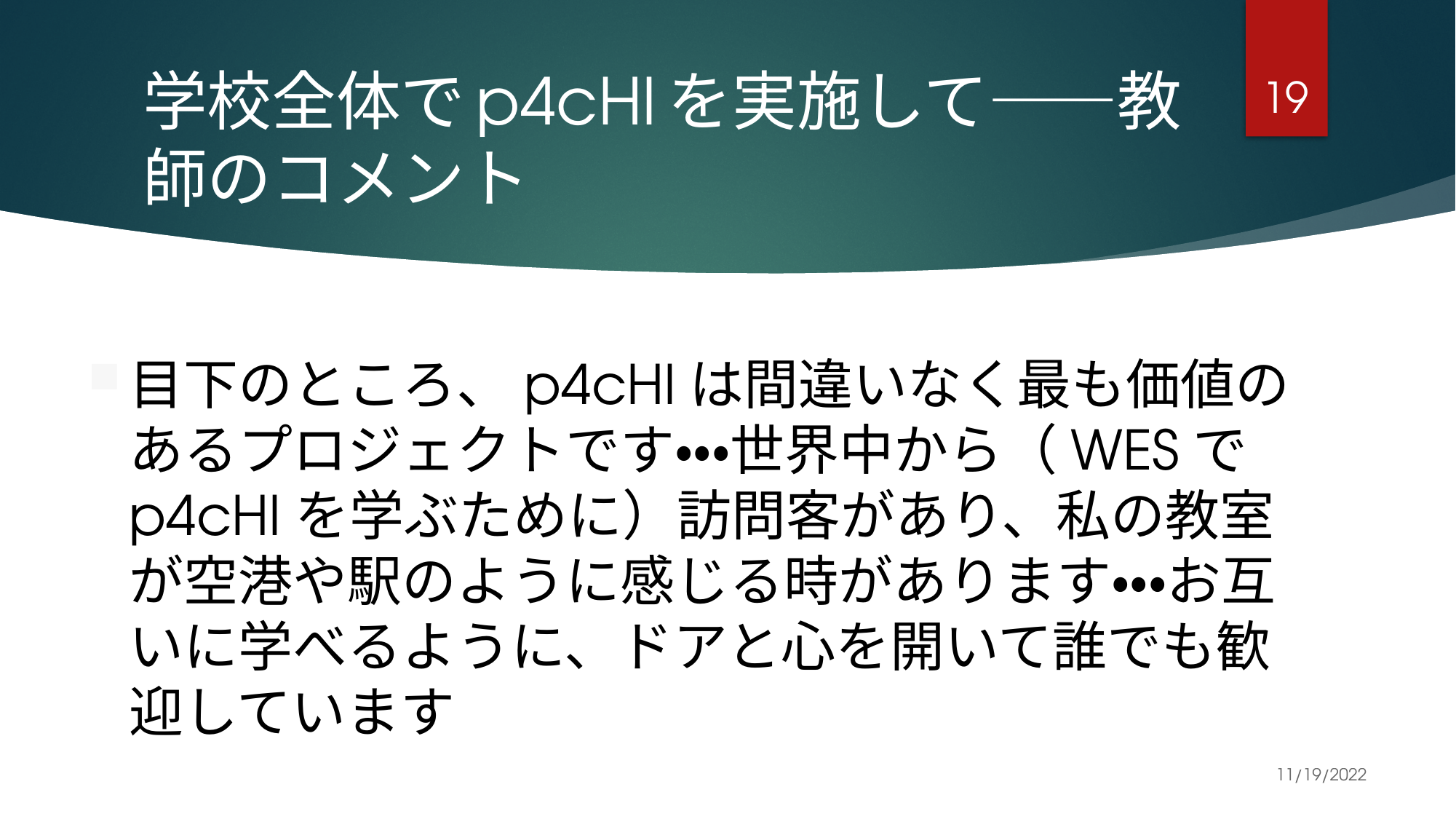

19
# 学校全体でp4cHIを実施して――教師のコメント

目下のところ、p4cHIは間違いなく最も価値のあるプロジェクトです・・・世界中から（WESでp4cHIを学ぶために）訪問客があり、私の教室が空港や駅のように感じる時があります・・・お互いに学べるように、ドアと心を開いて誰でも歓迎しています
11/19/2022